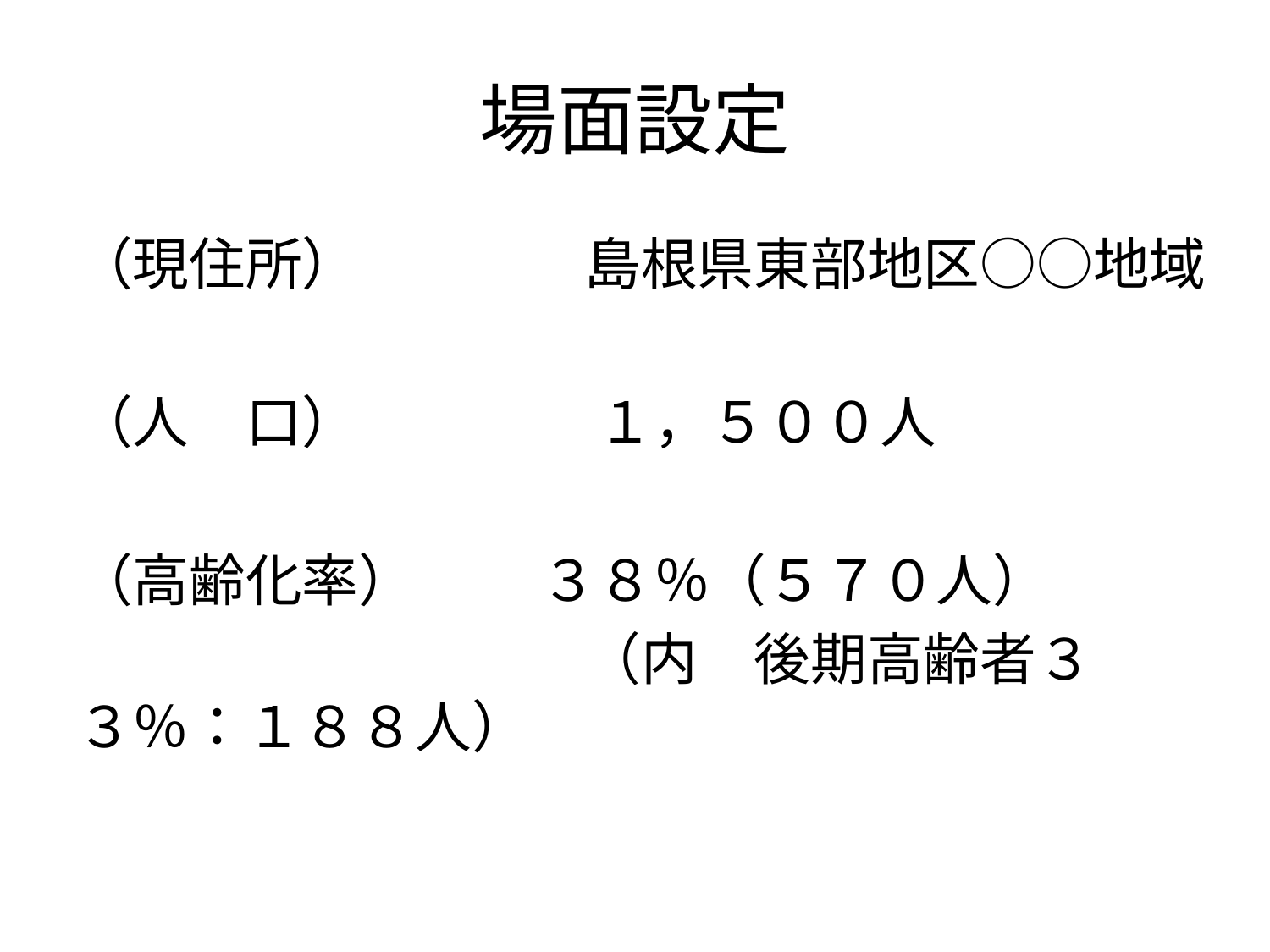

# 場面設定
（現住所）　　　　島根県東部地区○○地域

（人　口）　　　　 １，５００人

（高齢化率）　　 ３８％（５７０人）
　　　　　　　　　（内　後期高齢者３３％：１８８人）